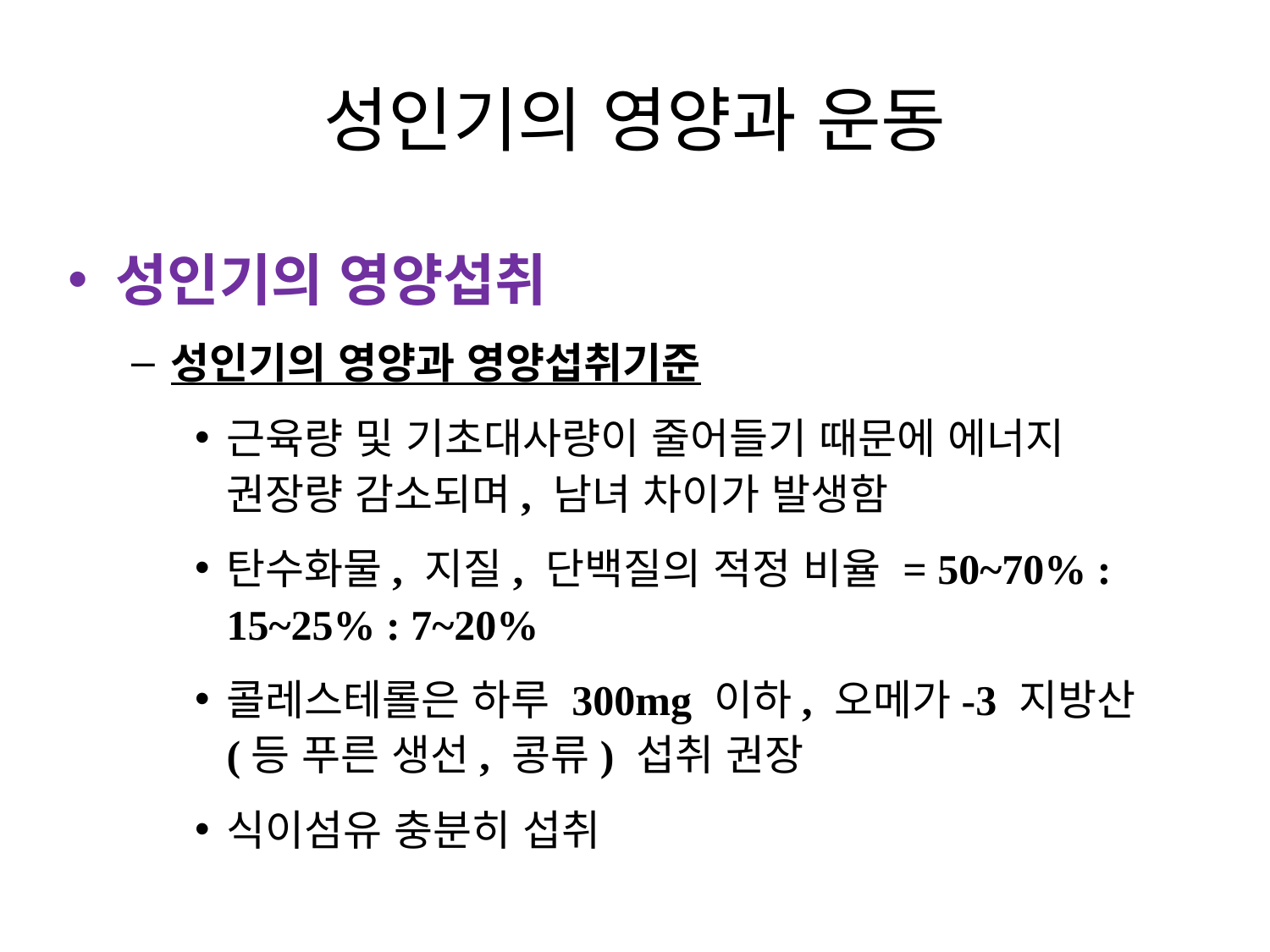

# 성인기의 영양과 운동
성인기의 영양섭취
성인기의 영양과 영양섭취기준
근육량 및 기초대사량이 줄어들기 때문에 에너지 권장량 감소되며, 남녀 차이가 발생함
탄수화물, 지질, 단백질의 적정 비율 = 50~70% : 15~25% : 7~20%
콜레스테롤은 하루 300mg 이하, 오메가-3 지방산(등 푸른 생선, 콩류) 섭취 권장
식이섬유 충분히 섭취